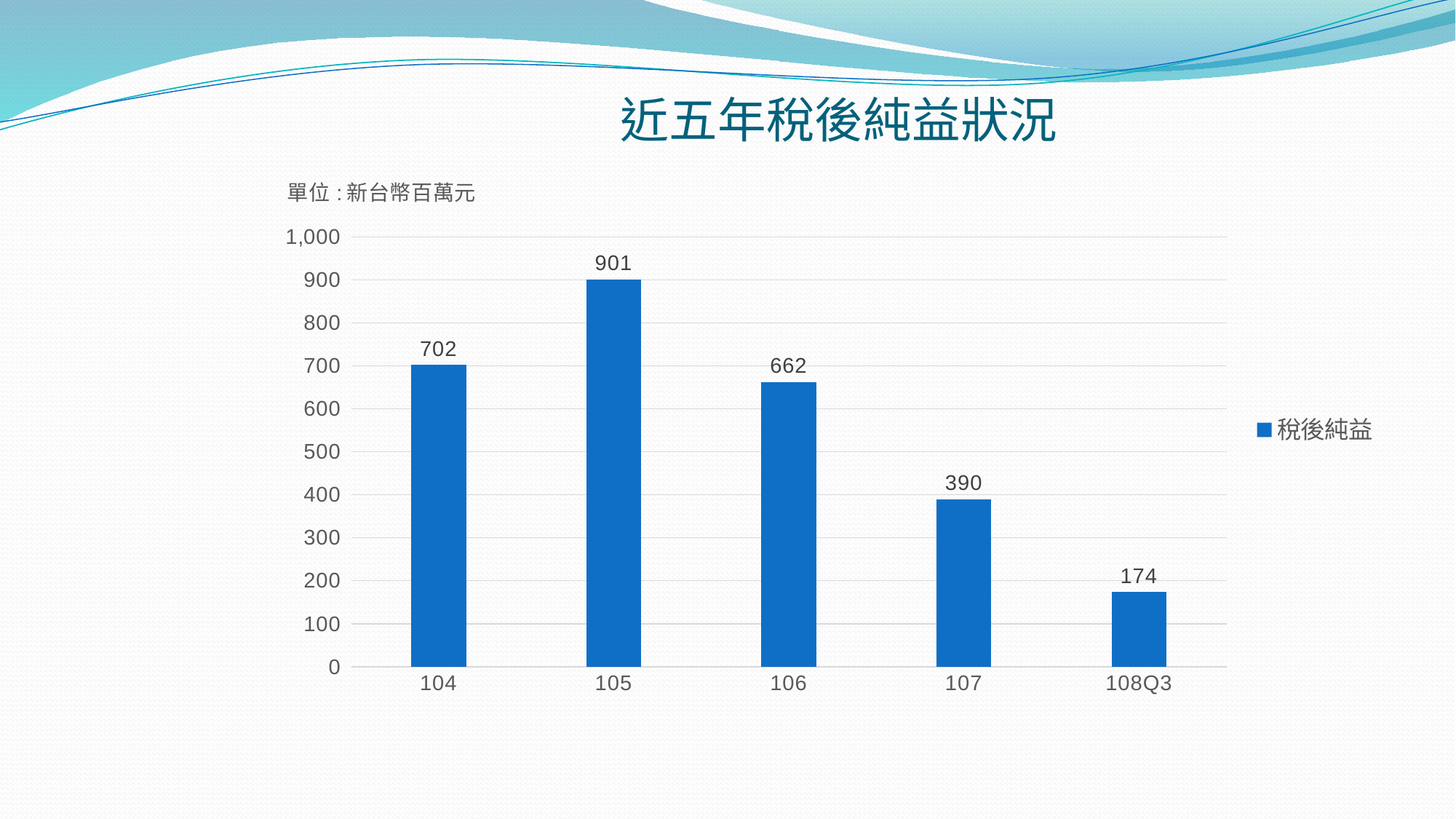

# 近五年稅後純益狀況

### Chart: 單位:新台幣百萬元

| Category |  |
|---|---|
| 104 | 702.0 |
| 105 | 901.0 |
| 106 | 662.0 |
| 107 | 390.0 |
| 108Q3 | 174.0 |